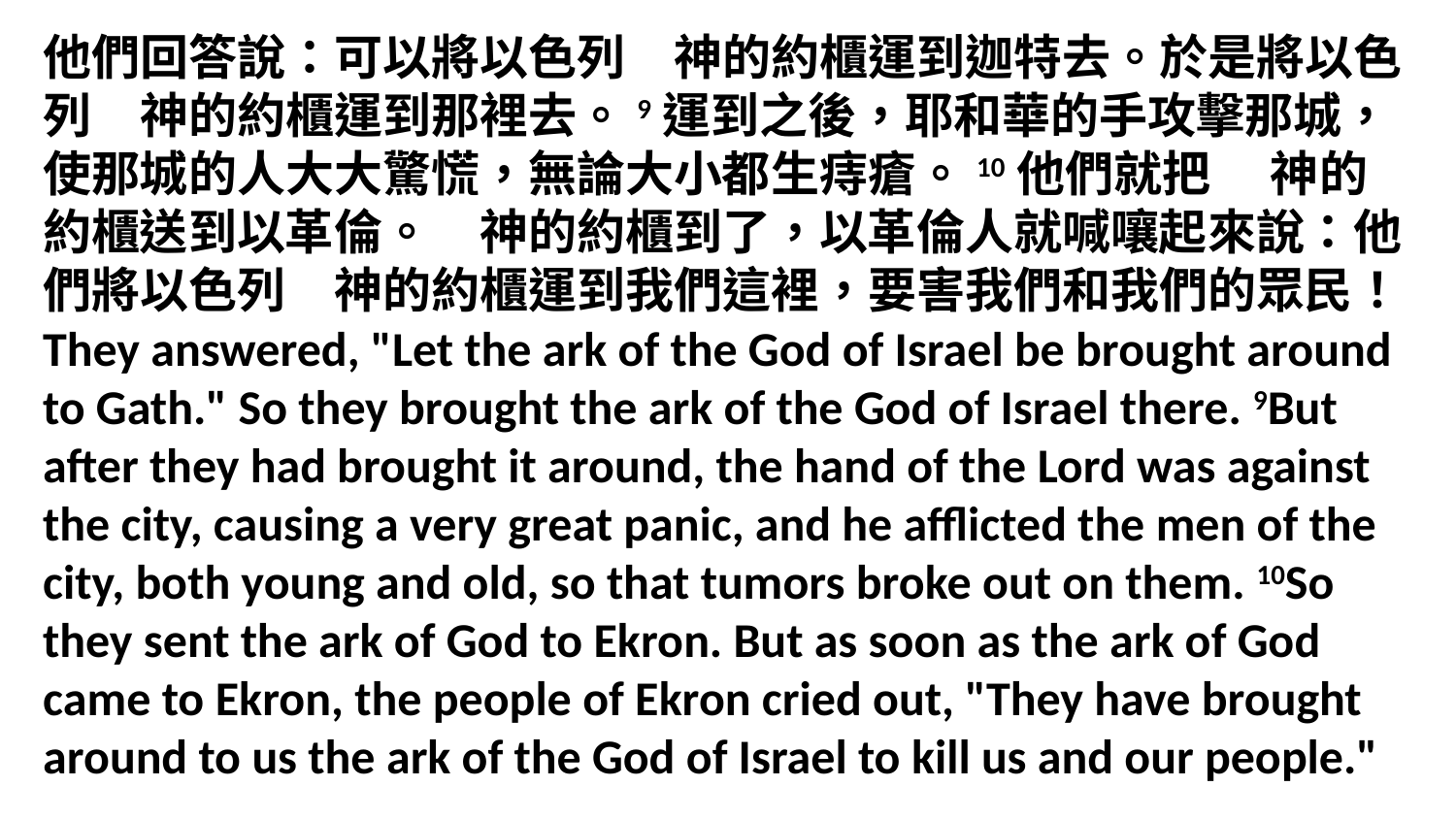

他們回答說：可以將以色列　神的約櫃運到迦特去。於是將以色列　神的約櫃運到那裡去。9運到之後，耶和華的手攻擊那城，使那城的人大大驚慌，無論大小都生痔瘡。10他們就把　 神的約櫃送到以革倫。　神的約櫃到了，以革倫人就喊嚷起來說：他們將以色列　神的約櫃運到我們這裡，要害我們和我們的眾民！ They answered, "Let the ark of the God of Israel be brought around to Gath." So they brought the ark of the God of Israel there. 9But after they had brought it around, the hand of the Lord was against the city, causing a very great panic, and he afflicted the men of the city, both young and old, so that tumors broke out on them. 10So they sent the ark of God to Ekron. But as soon as the ark of God came to Ekron, the people of Ekron cried out, "They have brought around to us the ark of the God of Israel to kill us and our people."